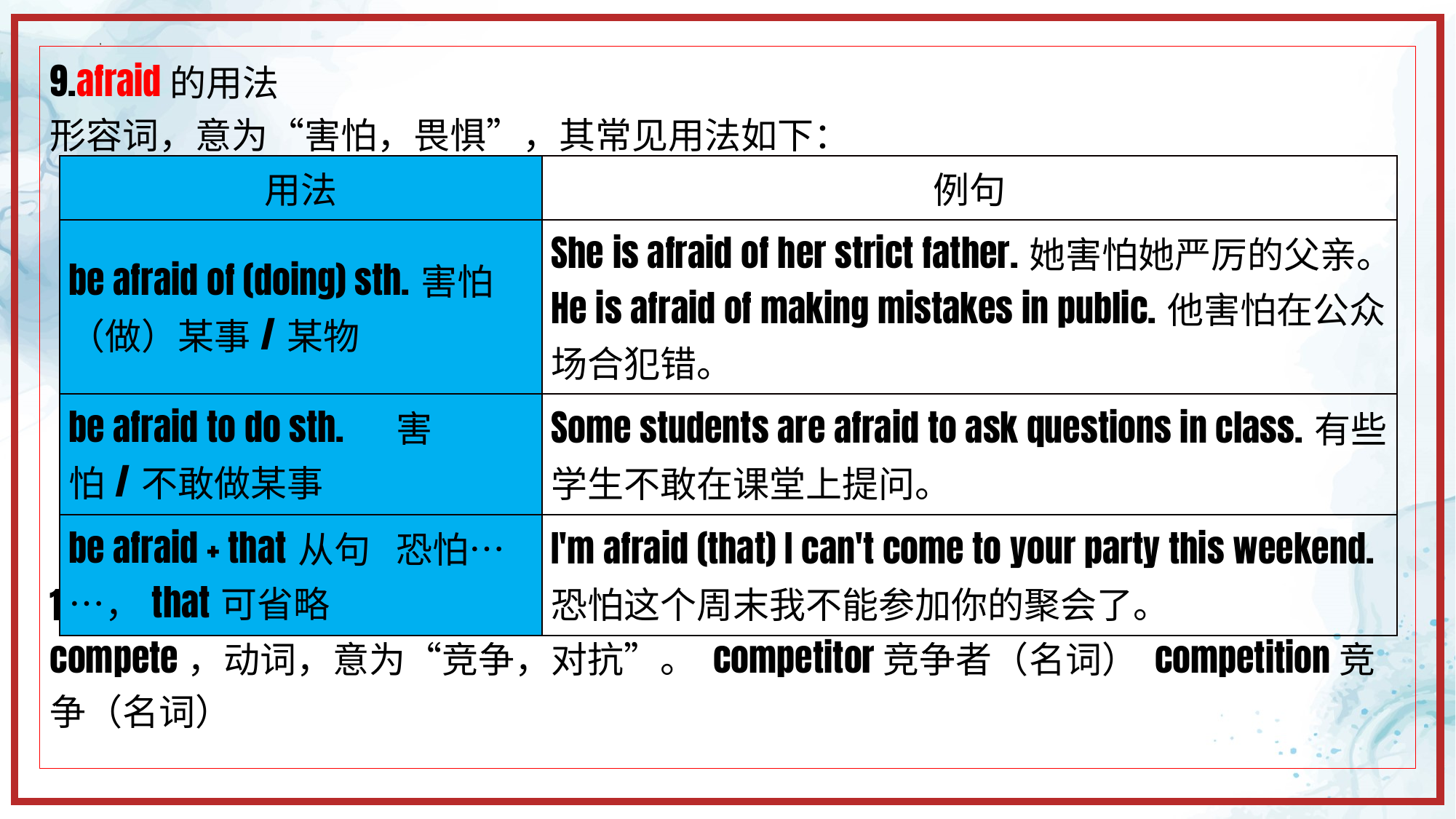

9.afraid的用法
形容词，意为“害怕，畏惧”，其常见用法如下：

10.compete的用法
compete，动词，意为“竞争，对抗”。 competitor竞争者（名词） competition竞争（名词）

| 用法 | 例句 |
| --- | --- |
| be afraid of (doing) sth.害怕（做）某事/某物 | She is afraid of her strict father.她害怕她严厉的父亲。He is afraid of making mistakes in public.他害怕在公众场合犯错。 |
| be afraid to do sth. 害怕/不敢做某事 | Some students are afraid to ask questions in class.有些学生不敢在课堂上提问。 |
| be afraid + that从句 恐怕……，that可省略 | I'm afraid (that) I can't come to your party this weekend.恐怕这个周末我不能参加你的聚会了。 |